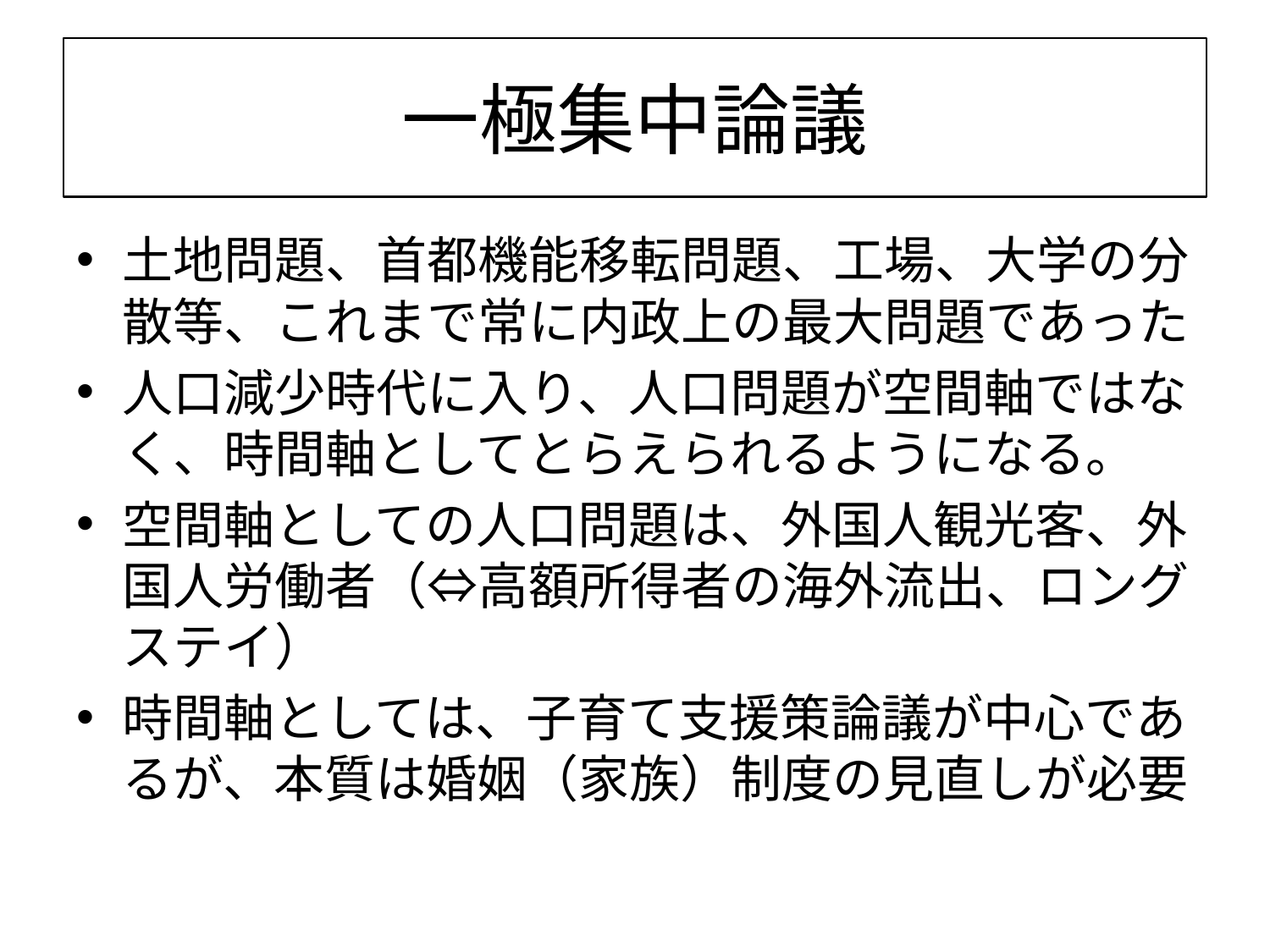

# 一極集中論議
土地問題、首都機能移転問題、工場、大学の分散等、これまで常に内政上の最大問題であった
人口減少時代に入り、人口問題が空間軸ではなく、時間軸としてとらえられるようになる。
空間軸としての人口問題は、外国人観光客、外国人労働者（⇔高額所得者の海外流出、ロングステイ）
時間軸としては、子育て支援策論議が中心であるが、本質は婚姻（家族）制度の見直しが必要